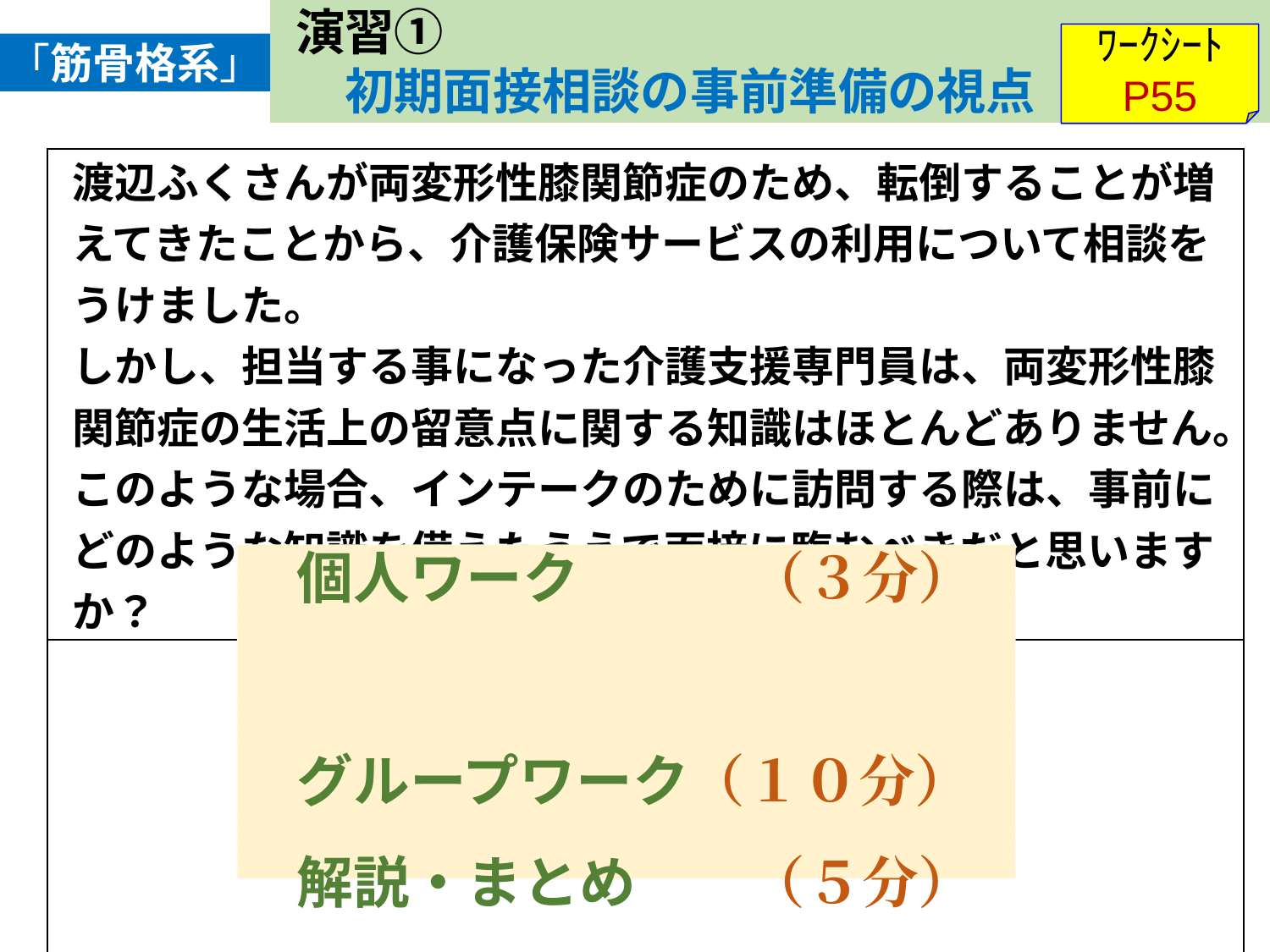

「筋骨格系」
演習①
　初期面接相談の事前準備の視点
ﾜｰｸｼｰﾄ
P55
| 渡辺ふくさんが両変形性膝関節症のため、転倒することが増えてきたことから、介護保険サービスの利用について相談をうけました。 しかし、担当する事になった介護支援専門員は、両変形性膝関節症の生活上の留意点に関する知識はほとんどありません。このような場合、インテークのために訪問する際は、事前にどのような知識を備えたうえで面接に臨むべきだと思いますか？ |
| --- |
|  |
個人ワーク　　　（３分）
グループワーク（１０分）
解説・まとめ　　（５分）